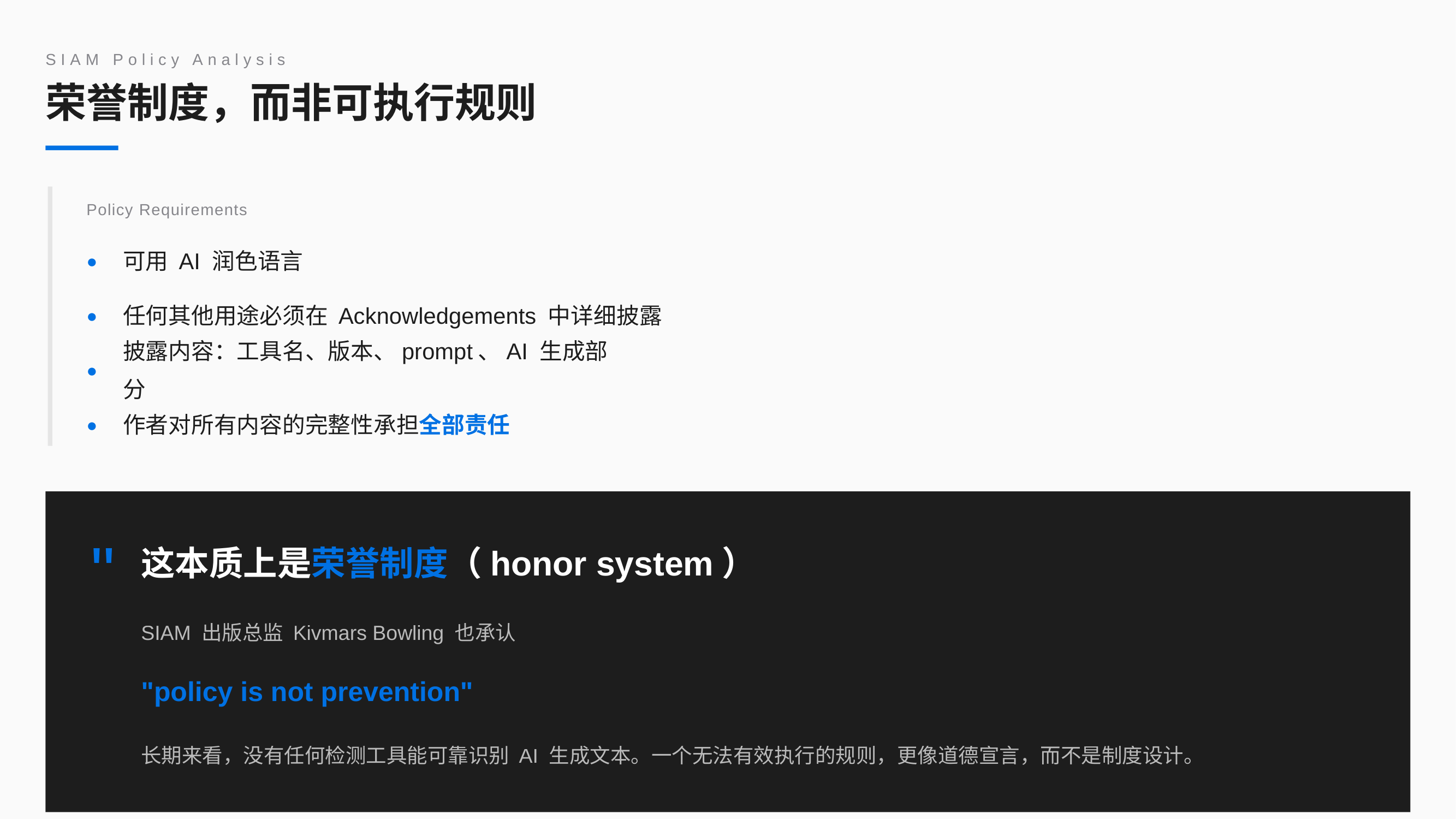

SIAM Policy Analysis
荣誉制度，而非可执行规则

Policy Requirements
可用 AI 润色语言
●
任何其他用途必须在 Acknowledgements 中详细披露
●
披露内容：工具名、版本、prompt、AI 生成部分
●
作者对所有内容的完整性承担全部责任
●

这本质上是荣誉制度（honor system）
"
SIAM 出版总监 Kivmars Bowling 也承认
"policy is not prevention"
长期来看，没有任何检测工具能可靠识别 AI 生成文本。一个无法有效执行的规则，更像道德宣言，而不是制度设计。